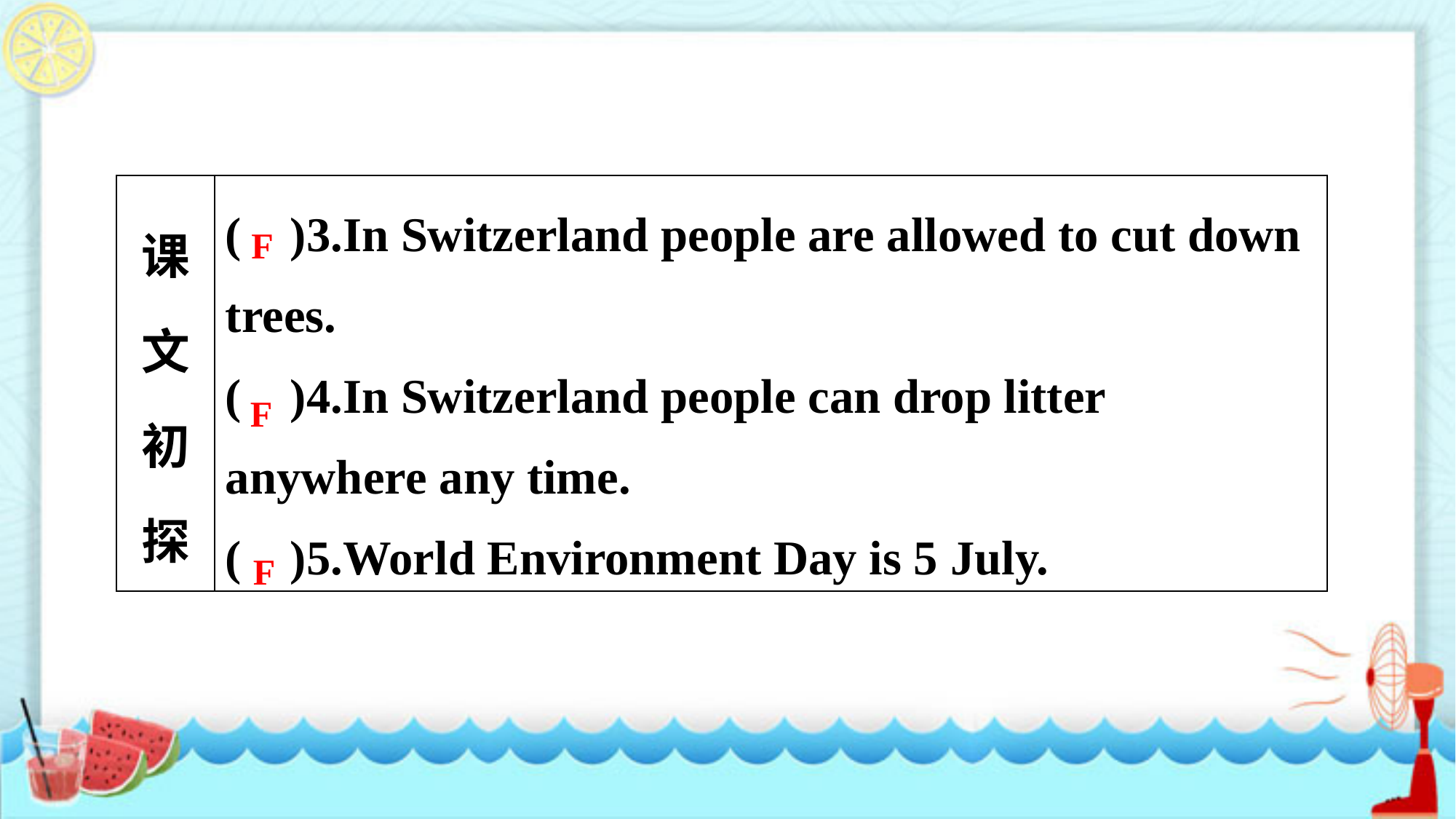

| 课文初探 | ( )3.In Switzerland people are allowed to cut down trees. ( )4.In Switzerland people can drop litter anywhere any time. ( )5.World Environment Day is 5 July. |
| --- | --- |
F
F
F